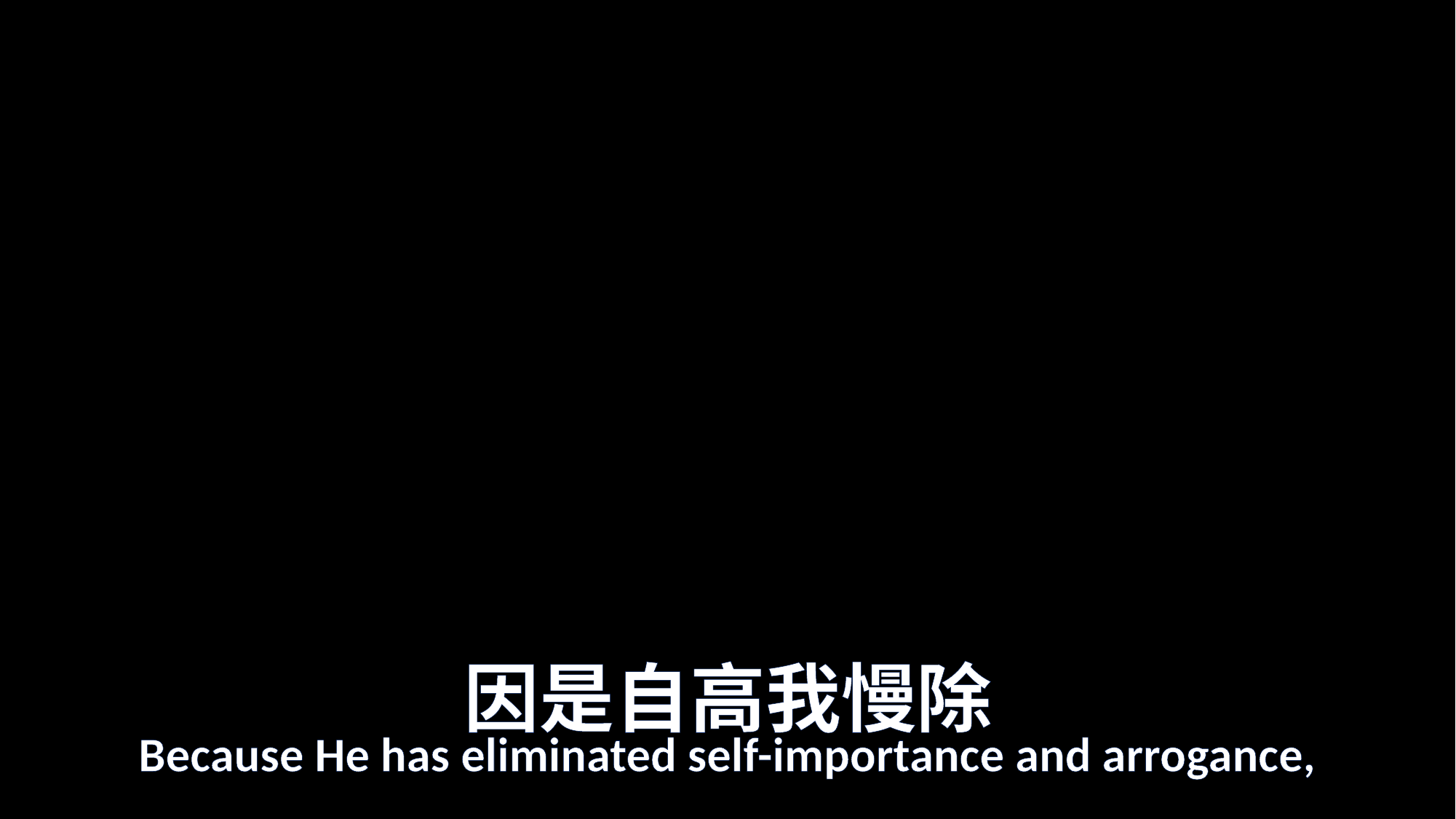

# 因是自高我慢除
Because He has eliminated self-importance and arrogance,